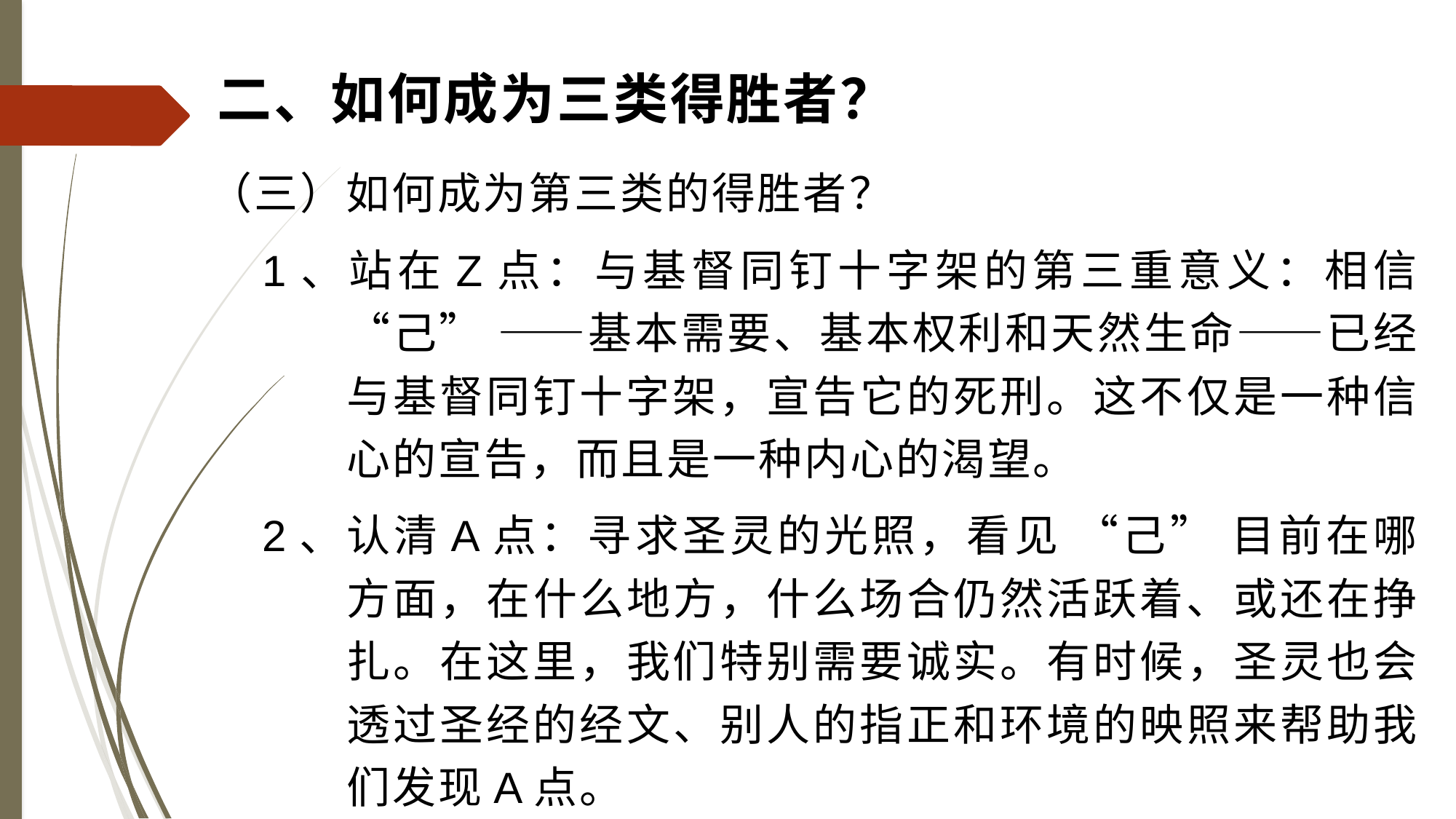

# 二、如何成为三类得胜者？
（三）如何成为第三类的得胜者？
1、站在Z点：与基督同钉十字架的第三重意义：相信 “己” ——基本需要、基本权利和天然生命——已经与基督同钉十字架，宣告它的死刑。这不仅是一种信心的宣告，而且是一种内心的渴望。
2、认清A点：寻求圣灵的光照，看见 “己” 目前在哪方面，在什么地方，什么场合仍然活跃着、或还在挣扎。在这里，我们特别需要诚实。有时候，圣灵也会透过圣经的经文、别人的指正和环境的映照来帮助我们发现A点。